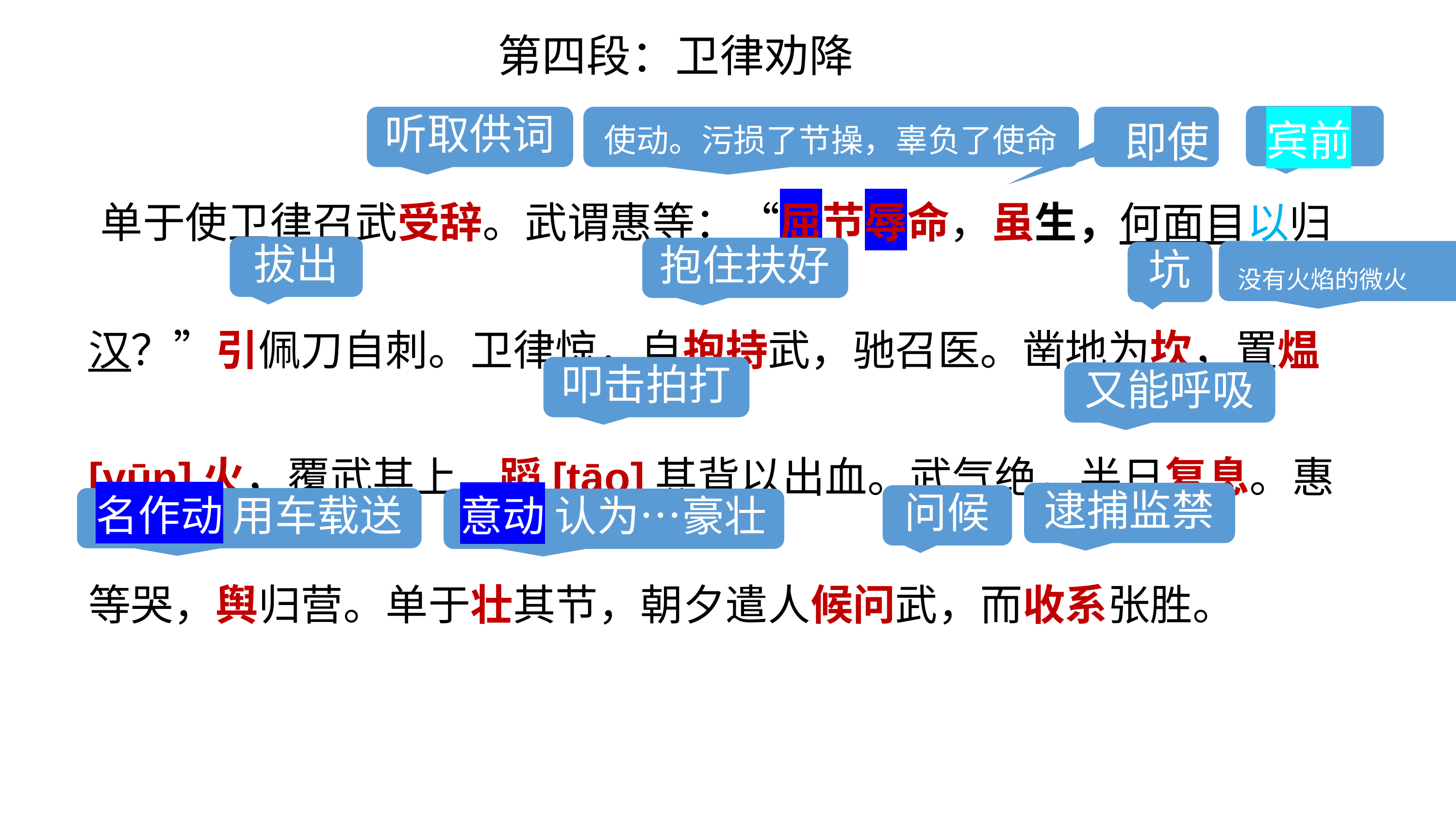

第四段：卫律劝降

听取供词

使动。污损了节操，辜负了使命

宾前

即使
单于使卫律召武受辞。武谓惠等：“屈节辱命，虽生，何面目以归汉？”引佩刀自刺。卫律惊，自抱持武，驰召医。凿地为坎，置煴[yūn]火，覆武其上，蹈[tāo]其背以出血。武气绝，半日复息。惠等哭，舆归营。单于壮其节，朝夕遣人候问武，而收系张胜。
拔出

抱住扶好

坑

没有火焰的微火

叩击拍打

又能呼吸

逮捕监禁

问候

名作动 用车载送

意动 认为…豪壮